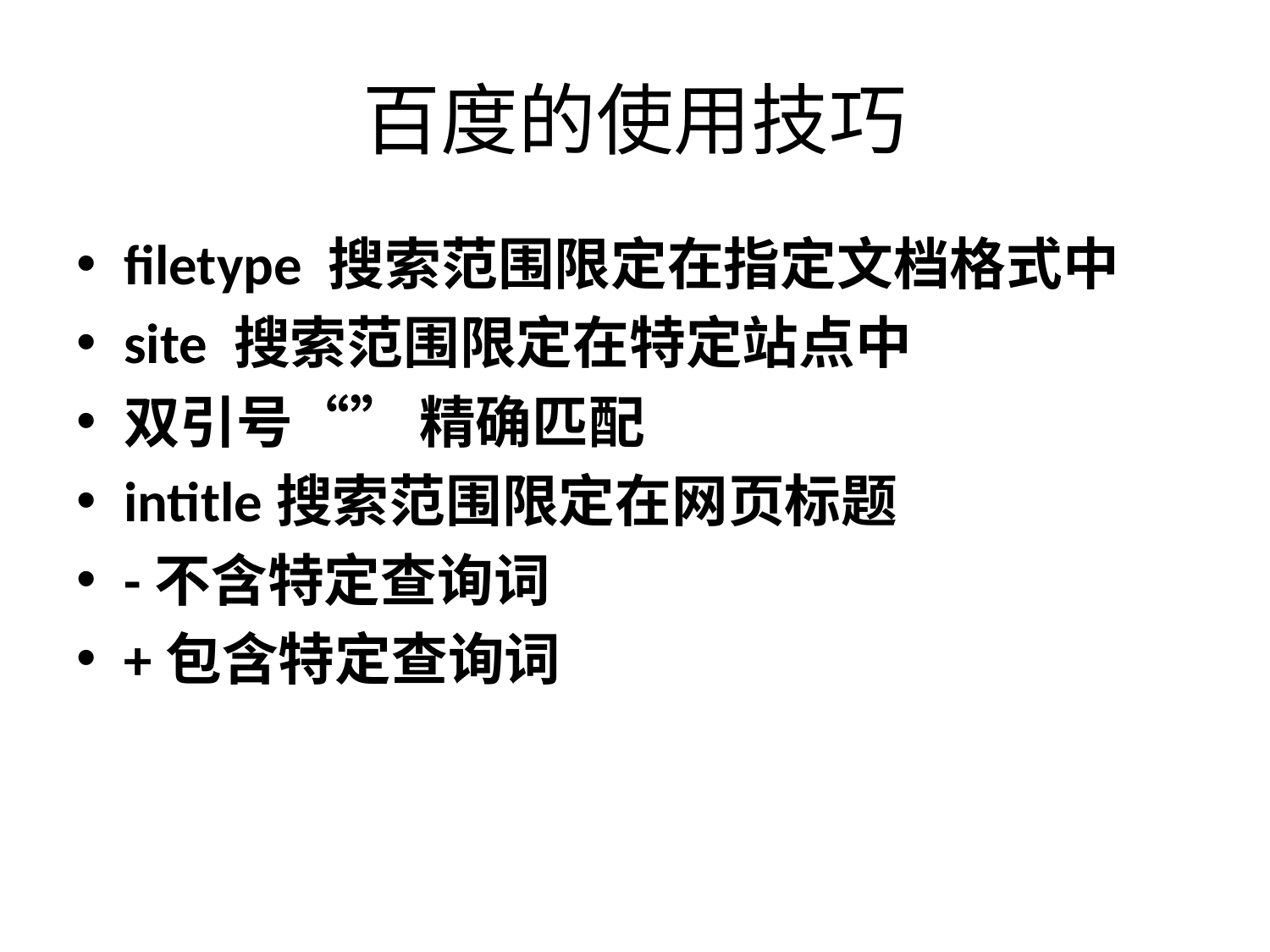

# 百度的使用技巧
filetype 搜索范围限定在指定文档格式中
site 搜索范围限定在特定站点中
双引号“” 精确匹配
intitle搜索范围限定在网页标题
-不含特定查询词
+包含特定查询词